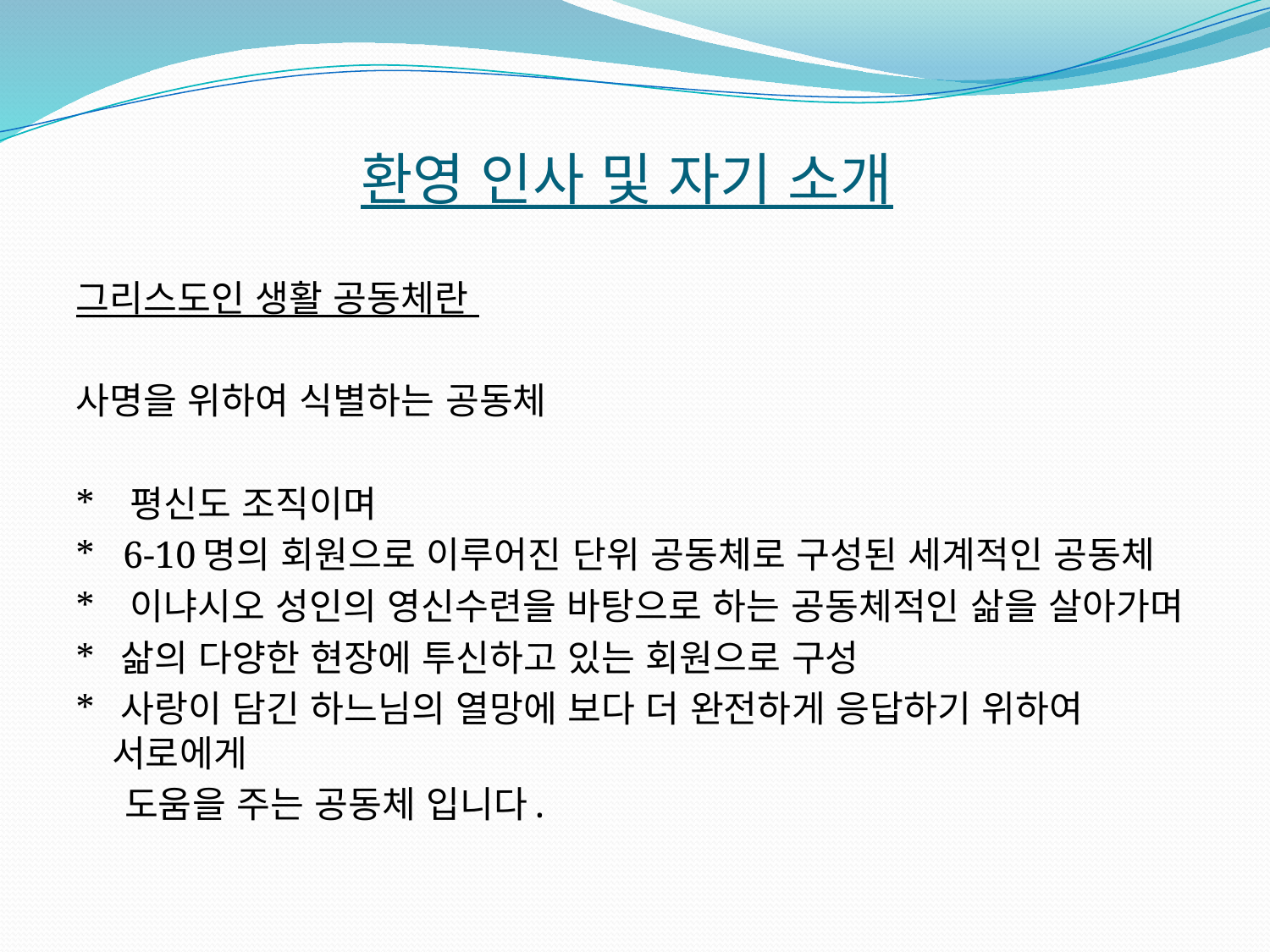

# 환영 인사 및 자기 소개
그리스도인 생활 공동체란

사명을 위하여 식별하는 공동체

*   평신도 조직이며
*   6-10명의 회원으로 이루어진 단위 공동체로 구성된 세계적인 공동체
*   이냐시오 성인의 영신수련을 바탕으로 하는 공동체적인 삶을 살아가며
*  삶의 다양한 현장에 투신하고 있는 회원으로 구성
*  사랑이 담긴 하느님의 열망에 보다 더 완전하게 응답하기 위하여 서로에게
    도움을 주는 공동체 입니다.